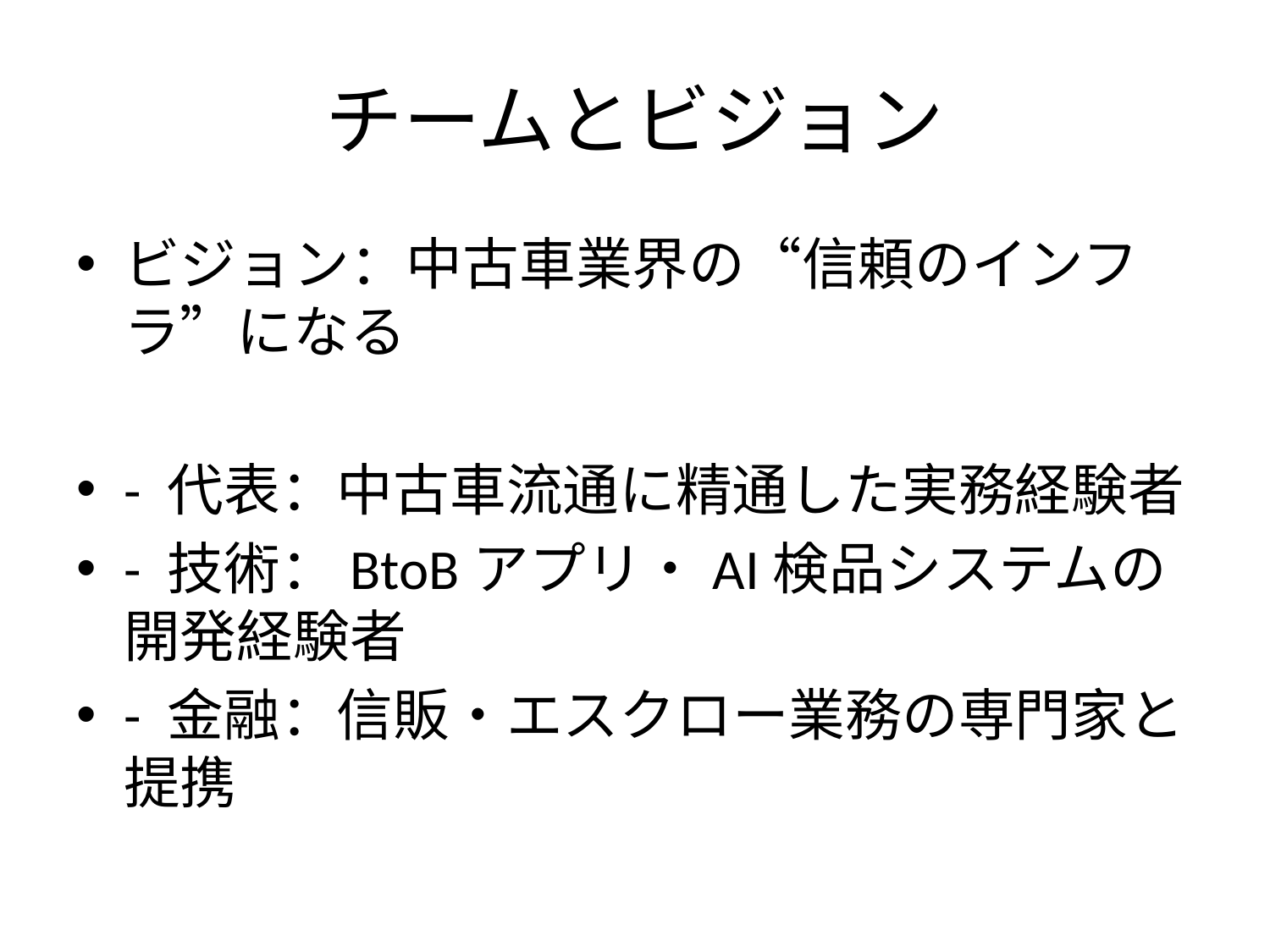

# チームとビジョン
ビジョン：中古車業界の“信頼のインフラ”になる

- 代表：中古車流通に精通した実務経験者
- 技術：BtoBアプリ・AI検品システムの開発経験者
- 金融：信販・エスクロー業務の専門家と提携